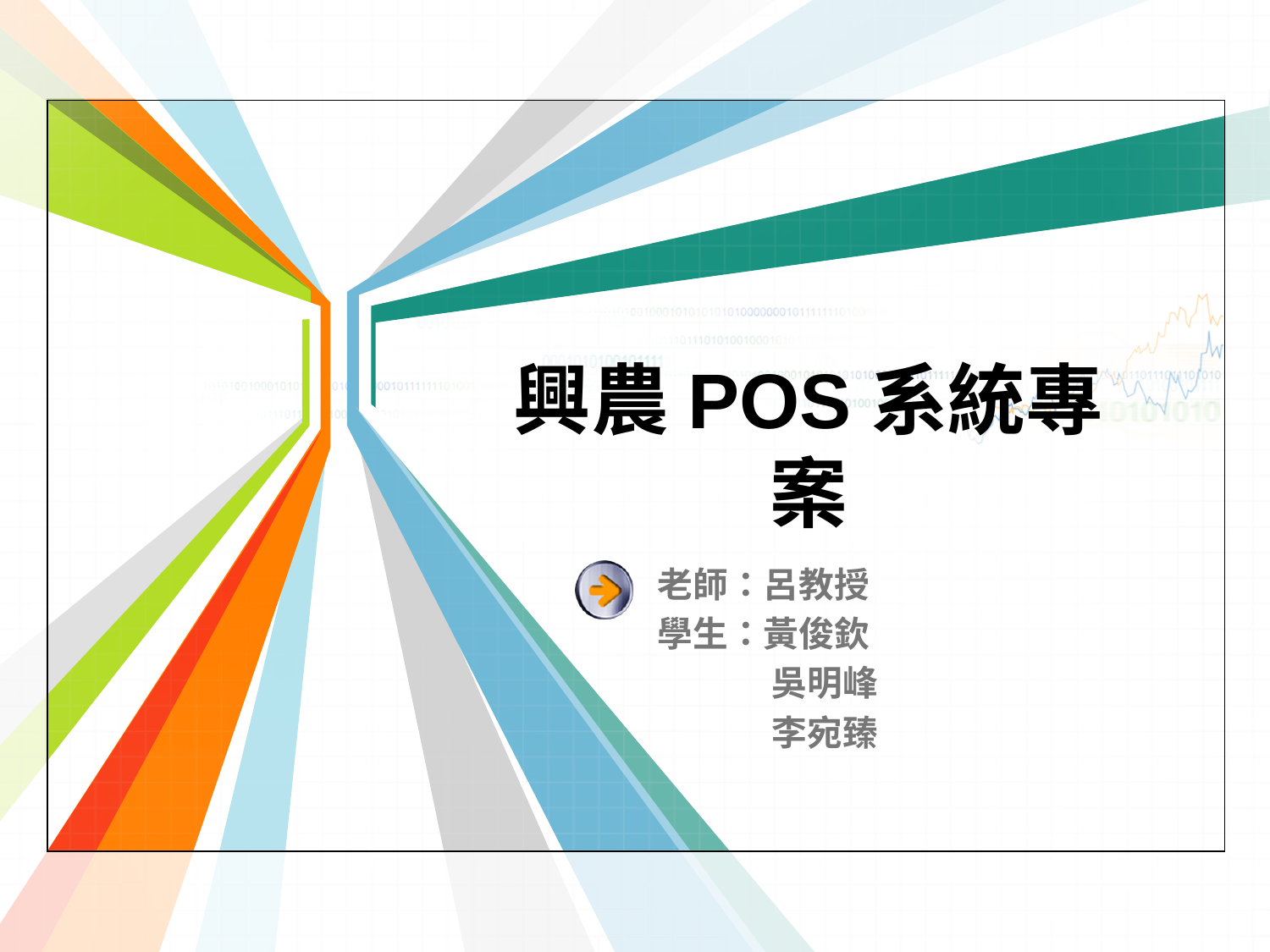

# 興農POS系統專案
老師：呂教授
學生：黃俊欽
　　　 吳明峰
　　　 李宛臻